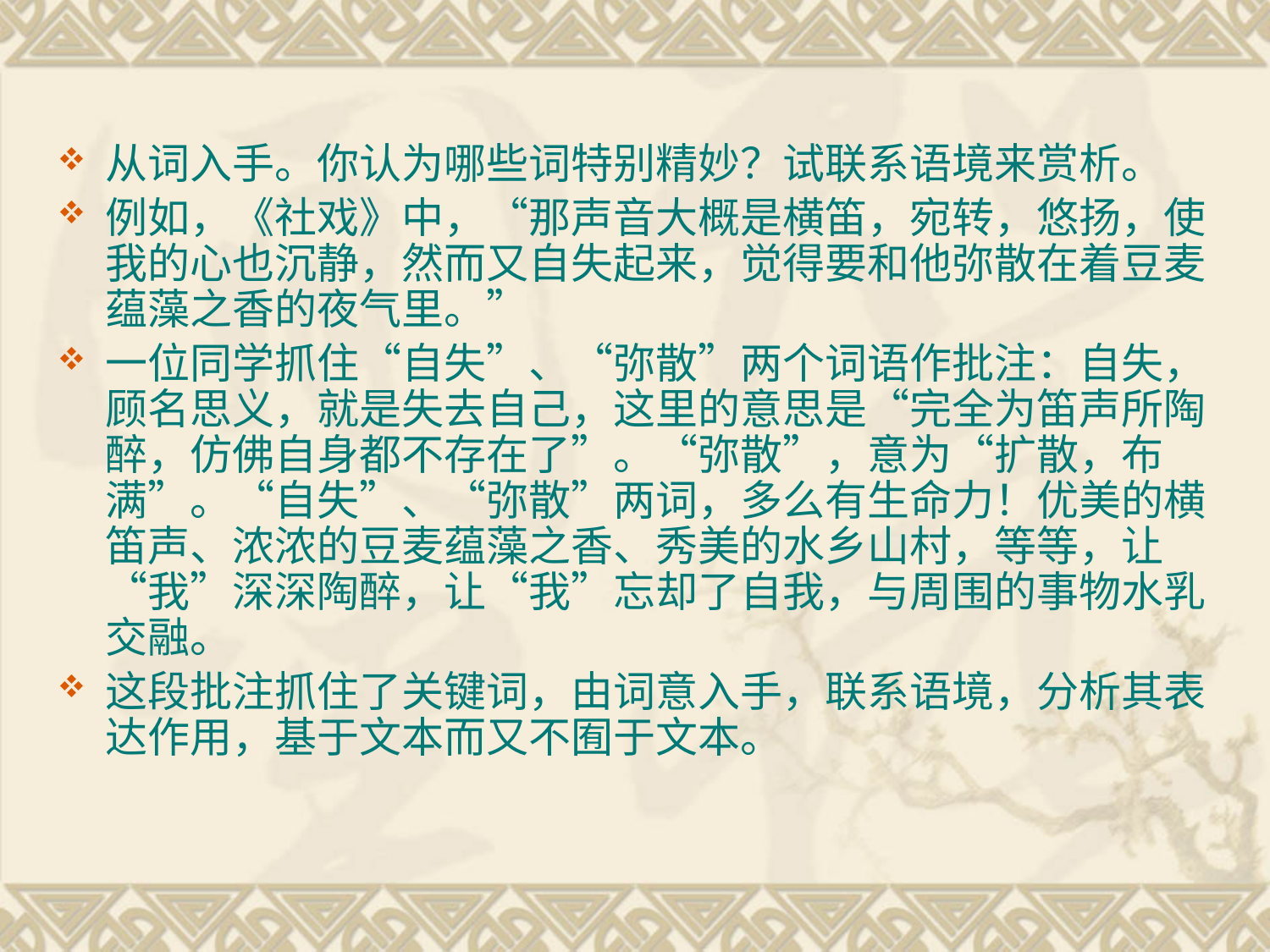

从词入手。你认为哪些词特别精妙？试联系语境来赏析。
例如，《社戏》中，“那声音大概是横笛，宛转，悠扬，使我的心也沉静，然而又自失起来，觉得要和他弥散在着豆麦蕴藻之香的夜气里。”
一位同学抓住“自失”、“弥散”两个词语作批注：自失，顾名思义，就是失去自己，这里的意思是“完全为笛声所陶醉，仿佛自身都不存在了”。“弥散”，意为“扩散，布满”。“自失”、“弥散”两词，多么有生命力！优美的横笛声、浓浓的豆麦蕴藻之香、秀美的水乡山村，等等，让“我”深深陶醉，让“我”忘却了自我，与周围的事物水乳交融。
这段批注抓住了关键词，由词意入手，联系语境，分析其表达作用，基于文本而又不囿于文本。